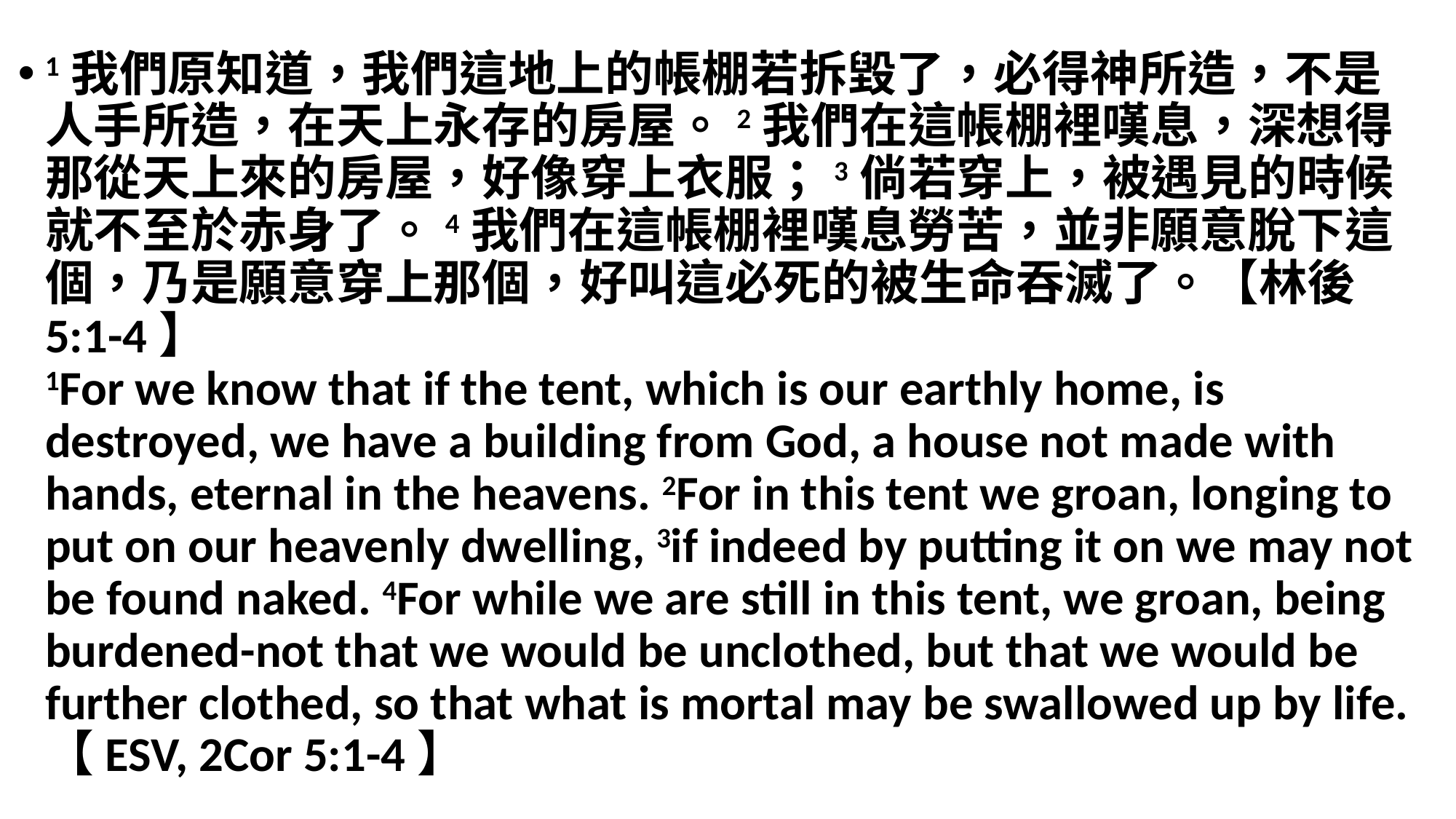

1我們原知道，我們這地上的帳棚若拆毀了，必得神所造，不是人手所造，在天上永存的房屋。2我們在這帳棚裡嘆息，深想得那從天上來的房屋，好像穿上衣服；3倘若穿上，被遇見的時候就不至於赤身了。4我們在這帳棚裡嘆息勞苦，並非願意脫下這個，乃是願意穿上那個，好叫這必死的被生命吞滅了。【林後 5:1-4】
1For we know that if the tent, which is our earthly home, is destroyed, we have a building from God, a house not made with hands, eternal in the heavens. 2For in this tent we groan, longing to put on our heavenly dwelling, 3if indeed by putting it on we may not be found naked. 4For while we are still in this tent, we groan, being burdened-not that we would be unclothed, but that we would be further clothed, so that what is mortal may be swallowed up by life. 【ESV, 2Cor 5:1-4】

#